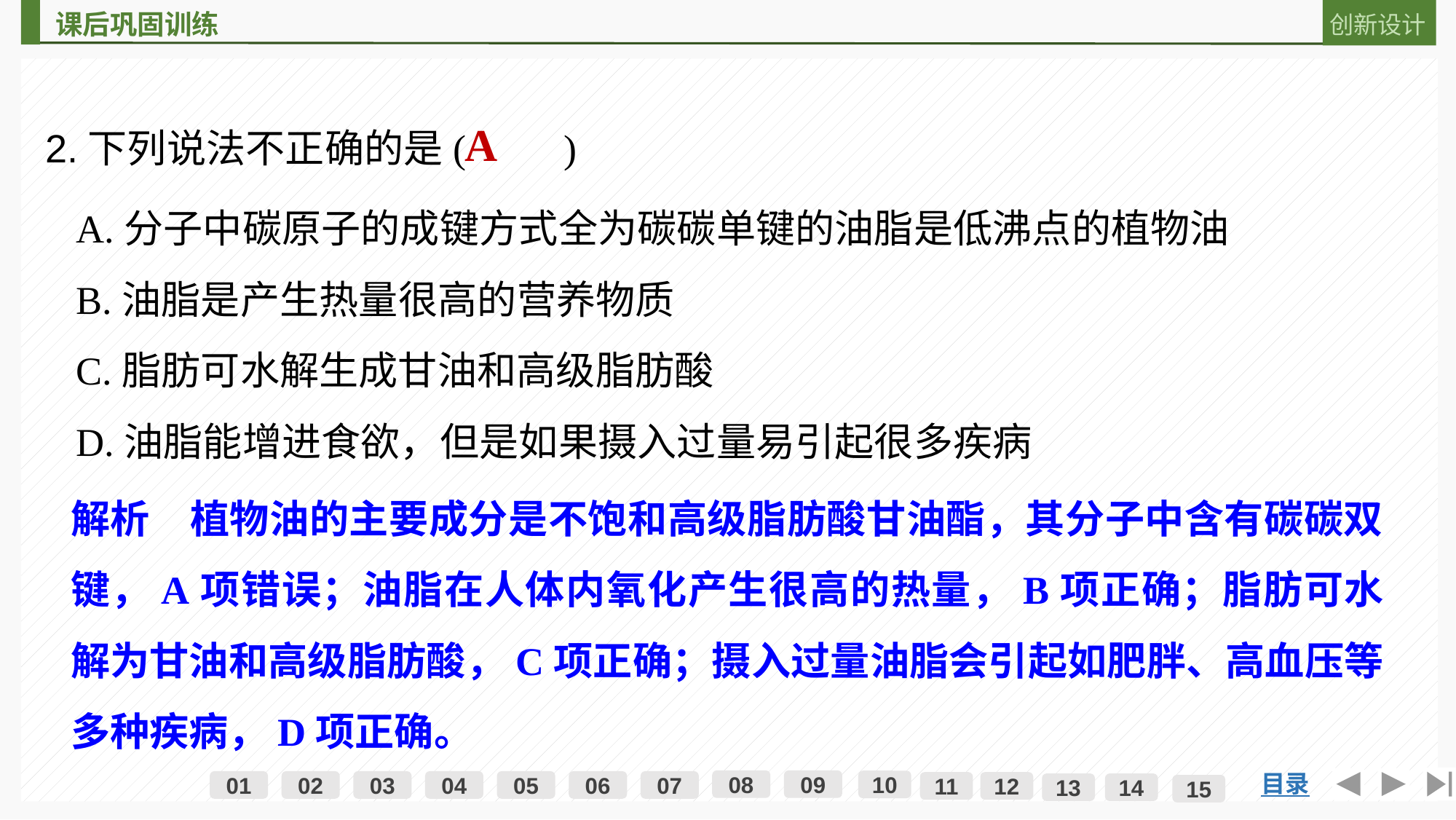

2.下列说法不正确的是(　　)
A
A.分子中碳原子的成键方式全为碳碳单键的油脂是低沸点的植物油
B.油脂是产生热量很高的营养物质
C.脂肪可水解生成甘油和高级脂肪酸
D.油脂能增进食欲，但是如果摄入过量易引起很多疾病
解析　植物油的主要成分是不饱和高级脂肪酸甘油酯，其分子中含有碳碳双键，A项错误；油脂在人体内氧化产生很高的热量，B项正确；脂肪可水解为甘油和高级脂肪酸，C项正确；摄入过量油脂会引起如肥胖、高血压等多种疾病，D项正确。